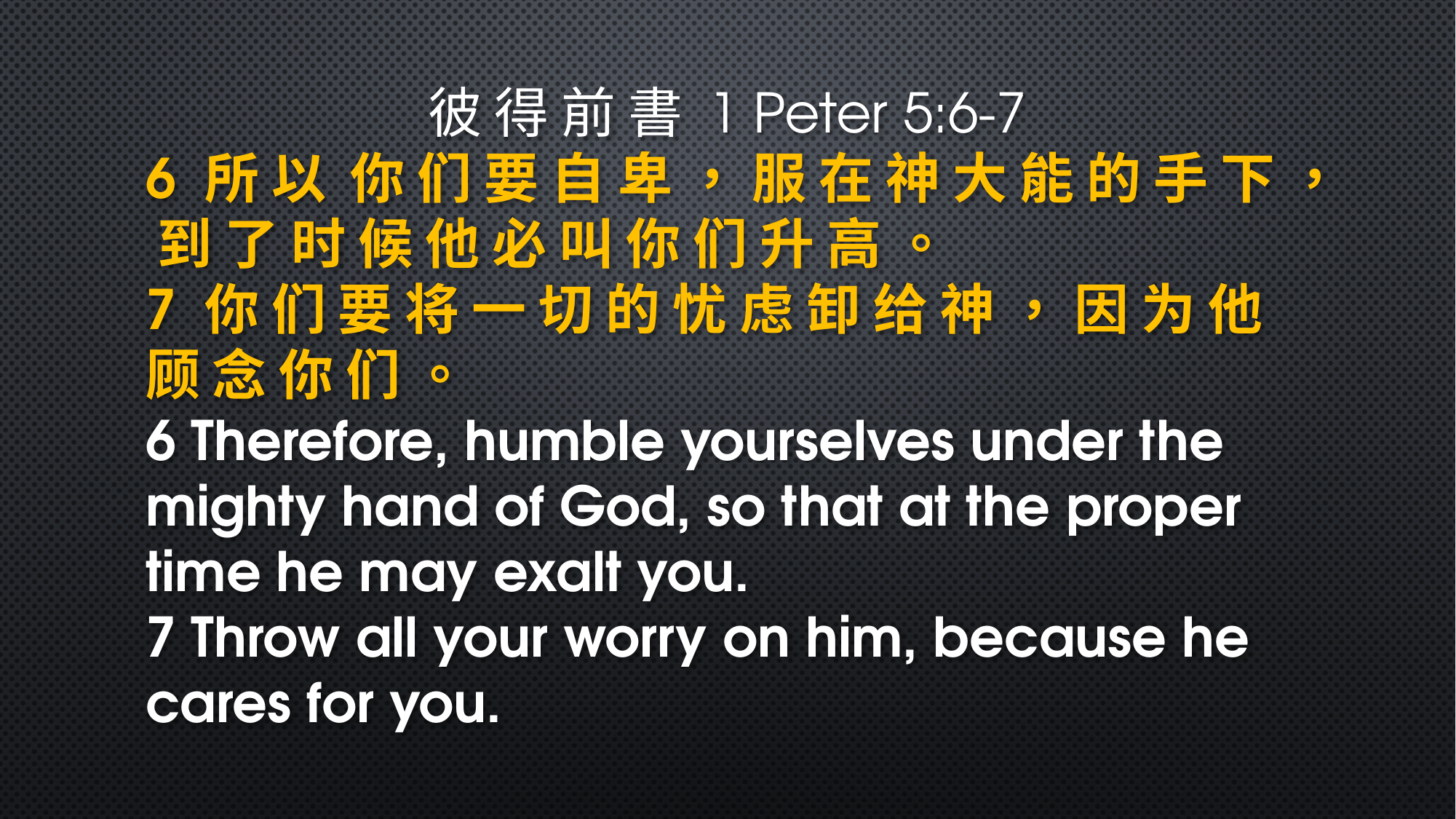

彼 得 前 書 1 Peter 5:6-7
6 所 以  你 们 要 自 卑 ， 服 在 神 大 能 的 手 下 ， 到 了 时 候 他 必 叫 你 们 升 高 。
7 你 们 要 将 一 切 的 忧 虑 卸 给 神 ， 因 为 他 顾 念 你 们 。
6 Therefore, humble yourselves under the mighty hand of God, so that at the proper time he may exalt you.
7 Throw all your worry on him, because he cares for you.